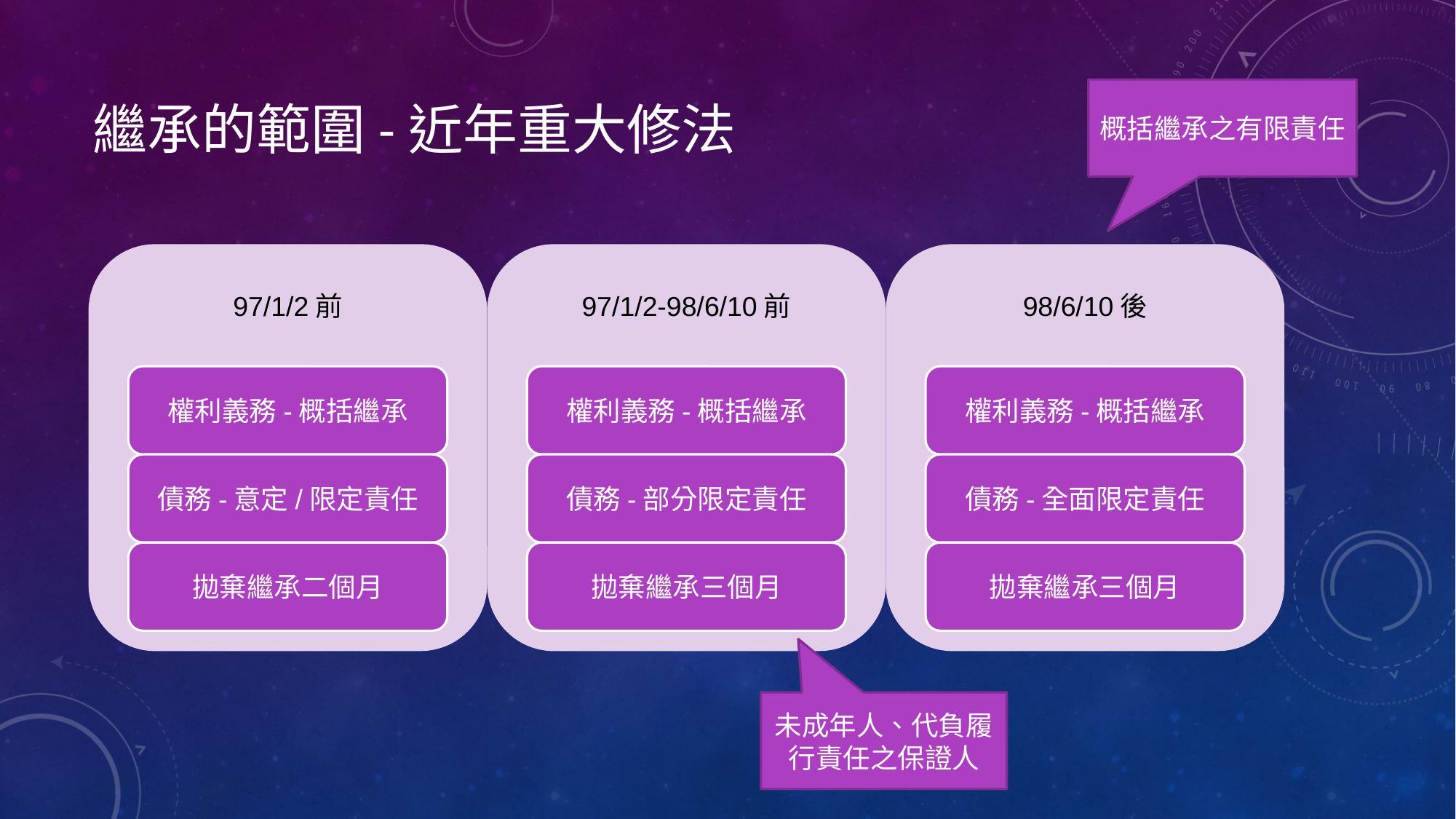

# 繼承的範圍-近年重大修法
概括繼承之有限責任
97/1/2前
權利義務-概括繼承
拋棄繼承二個月
97/1/2-98/6/10前
權利義務-概括繼承
債務-部分限定責任
98/6/10後
權利義務-概括繼承
債務-全面限定責任
債務-意定/限定責任
拋棄繼承三個月
拋棄繼承三個月
未成年人、代負履行責任之保證人